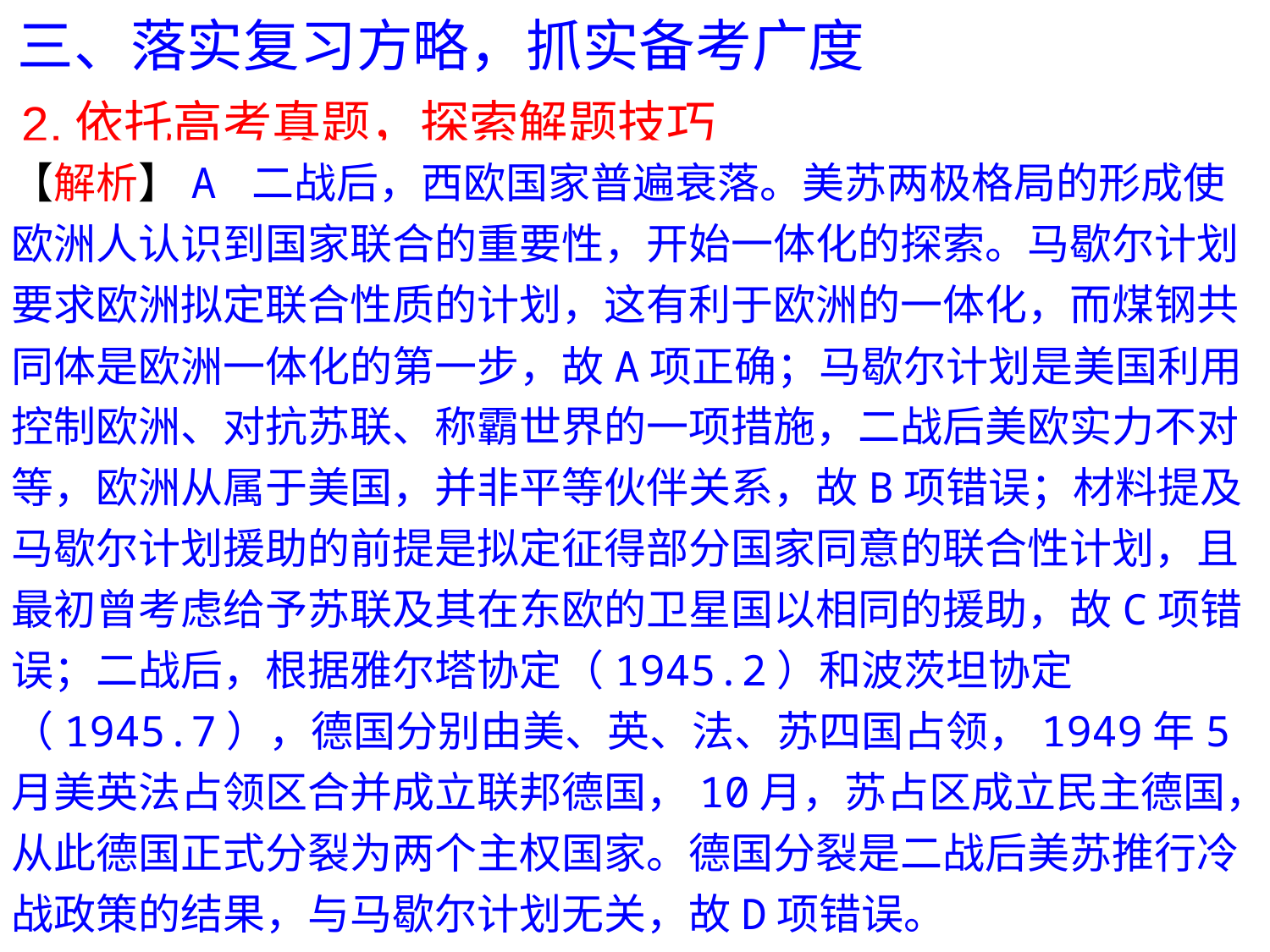

三、落实复习方略，抓实备考广度
2.依托高考真题，探索解题技巧
【解析】A 二战后，西欧国家普遍衰落。美苏两极格局的形成使欧洲人认识到国家联合的重要性，开始一体化的探索。马歇尔计划要求欧洲拟定联合性质的计划，这有利于欧洲的一体化，而煤钢共同体是欧洲一体化的第一步，故A项正确；马歇尔计划是美国利用控制欧洲、对抗苏联、称霸世界的一项措施，二战后美欧实力不对等，欧洲从属于美国，并非平等伙伴关系，故B项错误；材料提及马歇尔计划援助的前提是拟定征得部分国家同意的联合性计划，且最初曾考虑给予苏联及其在东欧的卫星国以相同的援助，故C项错误；二战后，根据雅尔塔协定（1945.2）和波茨坦协定（1945.7），德国分别由美、英、法、苏四国占领，1949年5月美英法占领区合并成立联邦德国，10月，苏占区成立民主德国，从此德国正式分裂为两个主权国家。德国分裂是二战后美苏推行冷战政策的结果，与马歇尔计划无关，故D项错误。
（2016·新课标全国Ⅰ卷文综·35）1947年，美国国务卿马歇尔提出援助欧洲复兴计划，并督促欧洲方面首先拟定一项联合性质的计划，要求该计划即使不能得到所有欧洲国家的同意，也应征得一部分国家的同意，马歇尔计划体现出来的美国对欧政策
A.有利于煤钢联营的建立
B.促成了欧美平等伙伴关系
C.导致欧洲出现对峙
D.成为德国分裂的根源